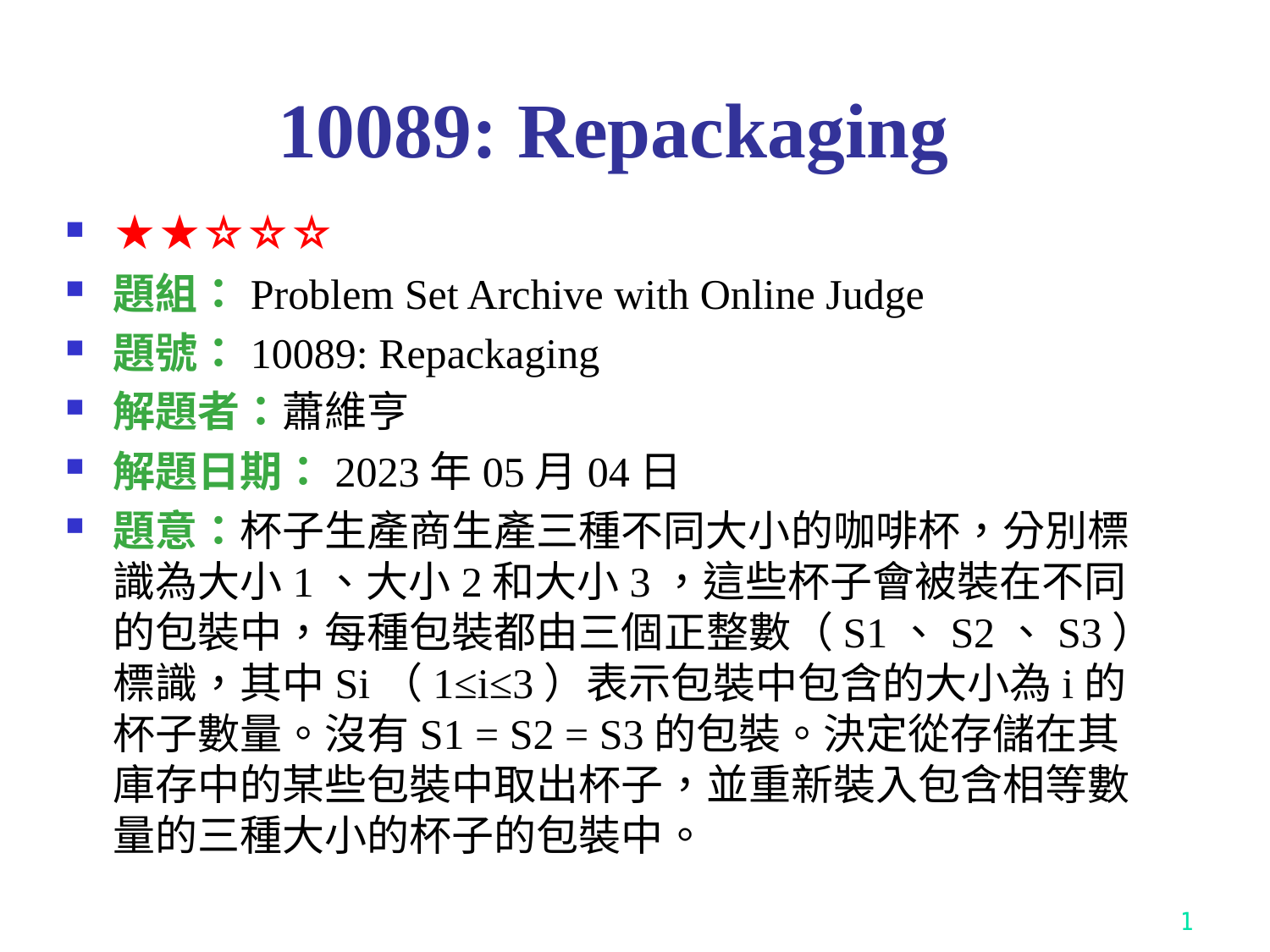

# 10089: Repackaging
★★☆☆☆
題組：Problem Set Archive with Online Judge
題號：10089: Repackaging
解題者：蕭維亨
解題日期：2023年05月04日
題意：杯子生產商生產三種不同大小的咖啡杯，分別標識為大小1、大小2和大小3，這些杯子會被裝在不同的包裝中，每種包裝都由三個正整數（S1、S2、S3）標識，其中Si（1≤i≤3）表示包裝中包含的大小為i的杯子數量。沒有S1 = S2 = S3的包裝。決定從存儲在其庫存中的某些包裝中取出杯子，並重新裝入包含相等數量的三種大小的杯子的包裝中。
1